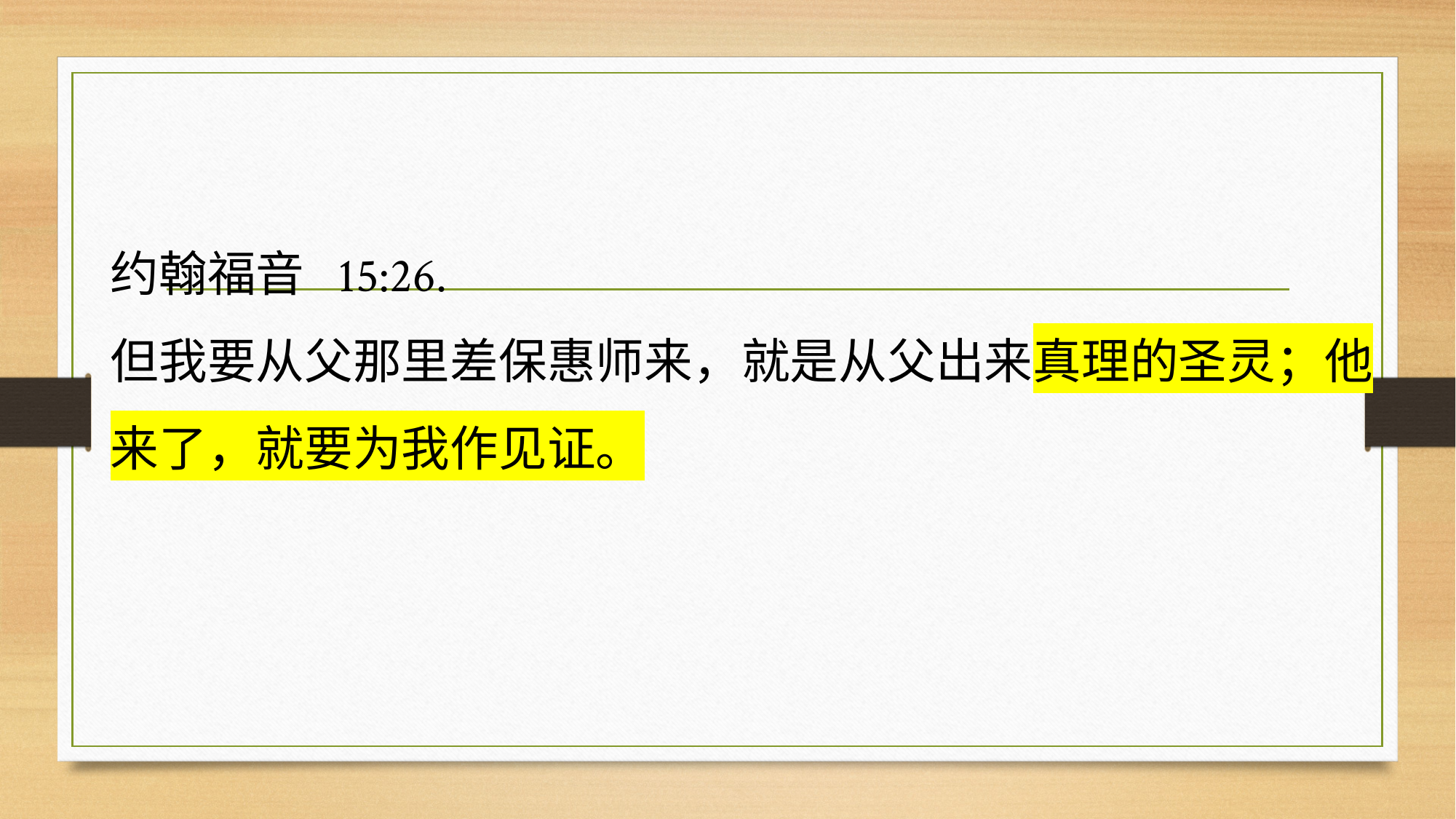

约翰福音  15:26.
但我要从父那里差保惠师来，就是从父出来真理的圣灵；他来了，就要为我作见证。